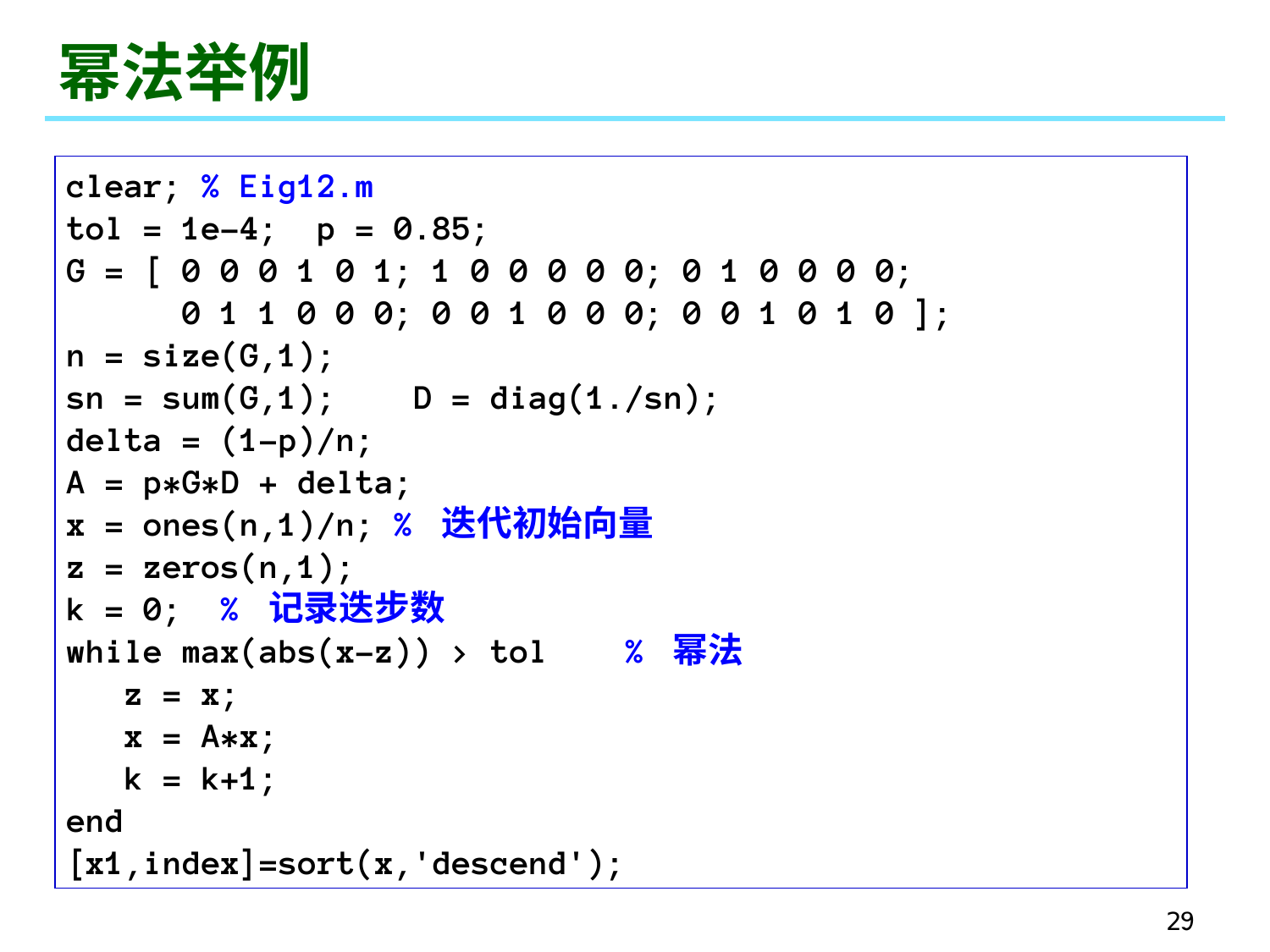

# 幂法举例
clear; % Eig12.m
tol = 1e-4;  p = 0.85;
G = [ 0 0 0 1 0 1; 1 0 0 0 0 0; 0 1 0 0 0 0;
      0 1 1 0 0 0; 0 0 1 0 0 0; 0 0 1 0 1 0 ];
n = size(G,1);
sn = sum(G,1);    D = diag(1./sn);
delta = (1-p)/n;
A = p*G*D + delta;
x = ones(n,1)/n; % 迭代初始向量
z = zeros(n,1);
k = 0;  % 记录迭步数
while max(abs(x-z)) > tol    % 幂法
   z = x;
   x = A*x;
   k = k+1;
end
[x1,index]=sort(x,'descend');
29